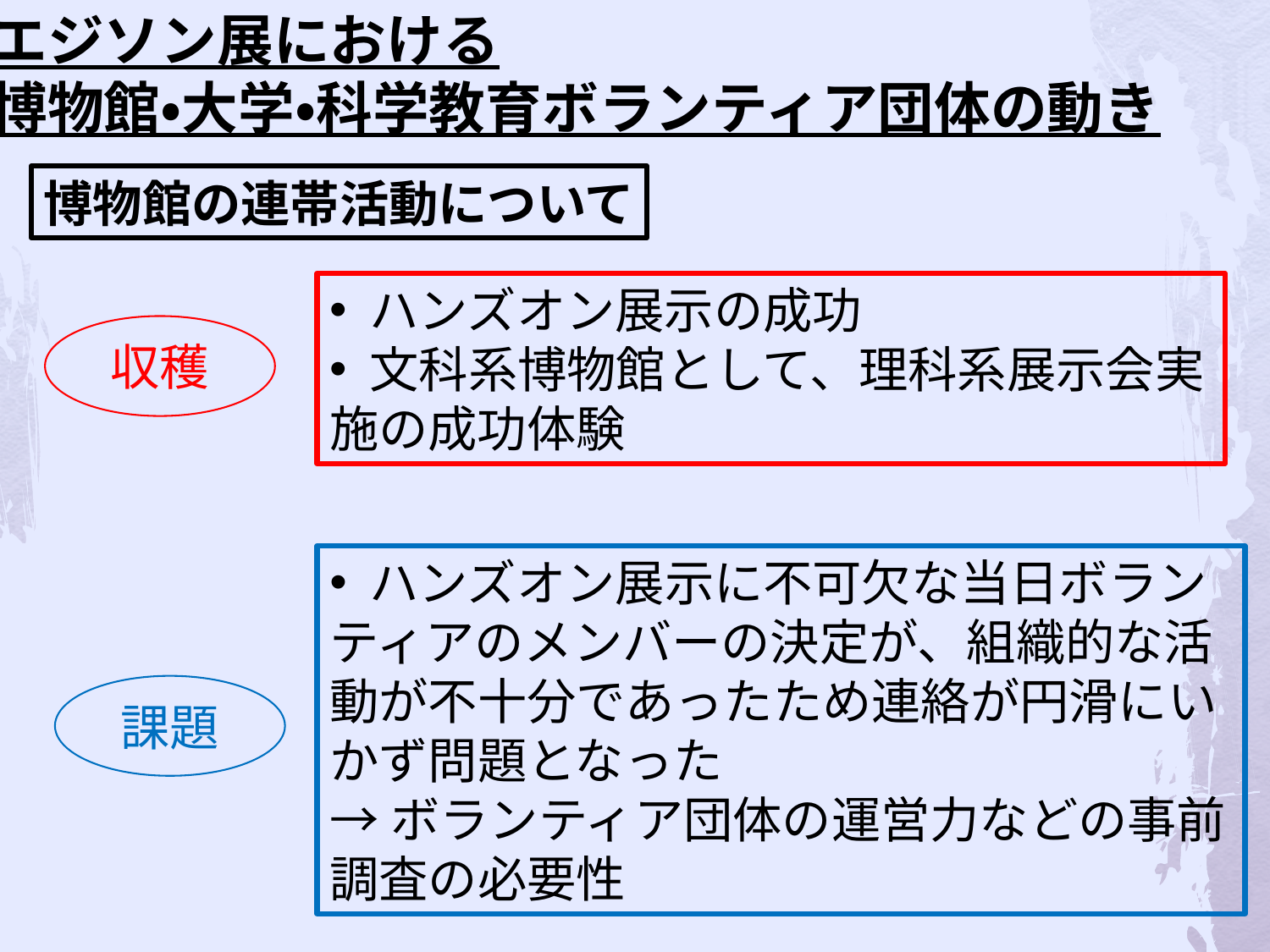

エジソン展における
博物館・大学・科学教育ボランティア団体の動き
博物館の連帯活動について
 ハンズオン展示の成功
 文科系博物館として、理科系展示会実施の成功体験
収穫
 ハンズオン展示に不可欠な当日ボランティアのメンバーの決定が、組織的な活動が不十分であったため連絡が円滑にいかず問題となった
→ボランティア団体の運営力などの事前調査の必要性
課題